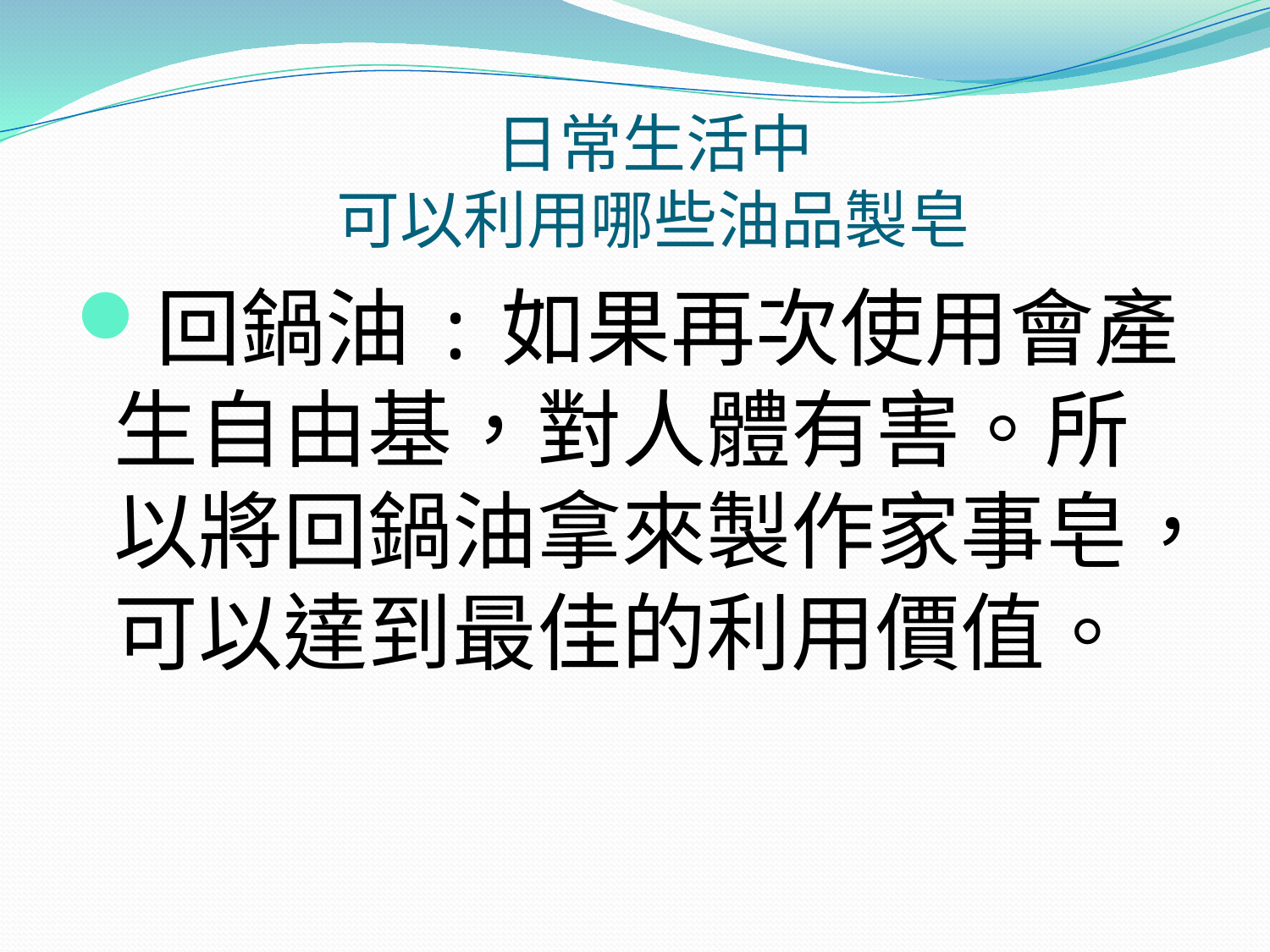

# 日常生活中 可以利用哪些油品製皂
回鍋油:如果再次使用會產生自由基，對人體有害。所以將回鍋油拿來製作家事皂，可以達到最佳的利用價值。